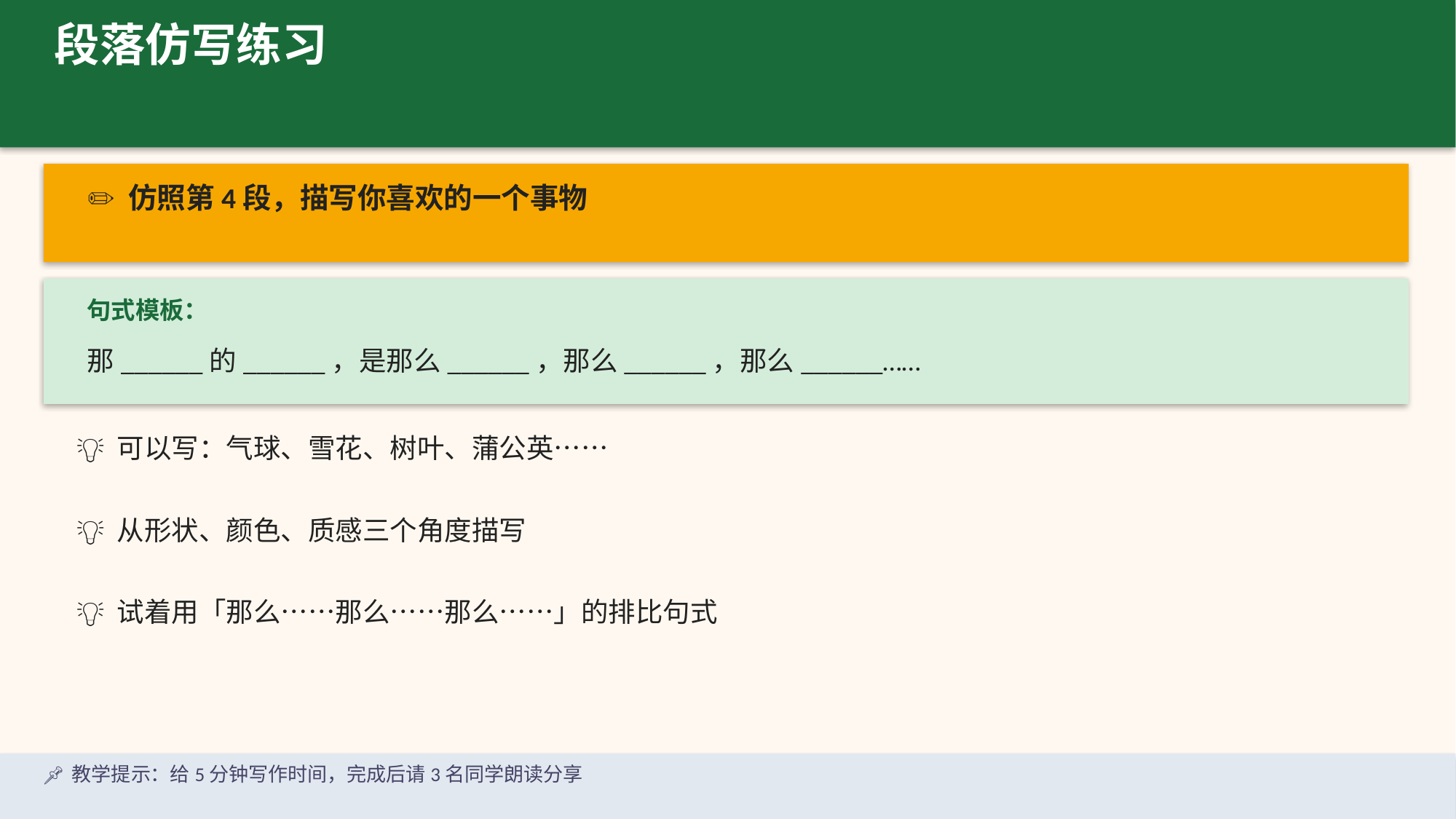

段落仿写练习

✏️ 仿照第4段，描写你喜欢的一个事物

句式模板：
那______的______，是那么______，那么______，那么______……
💡 可以写：气球、雪花、树叶、蒲公英……
💡 从形状、颜色、质感三个角度描写
💡 试着用「那么……那么……那么……」的排比句式

📌 教学提示：给5分钟写作时间，完成后请3名同学朗读分享